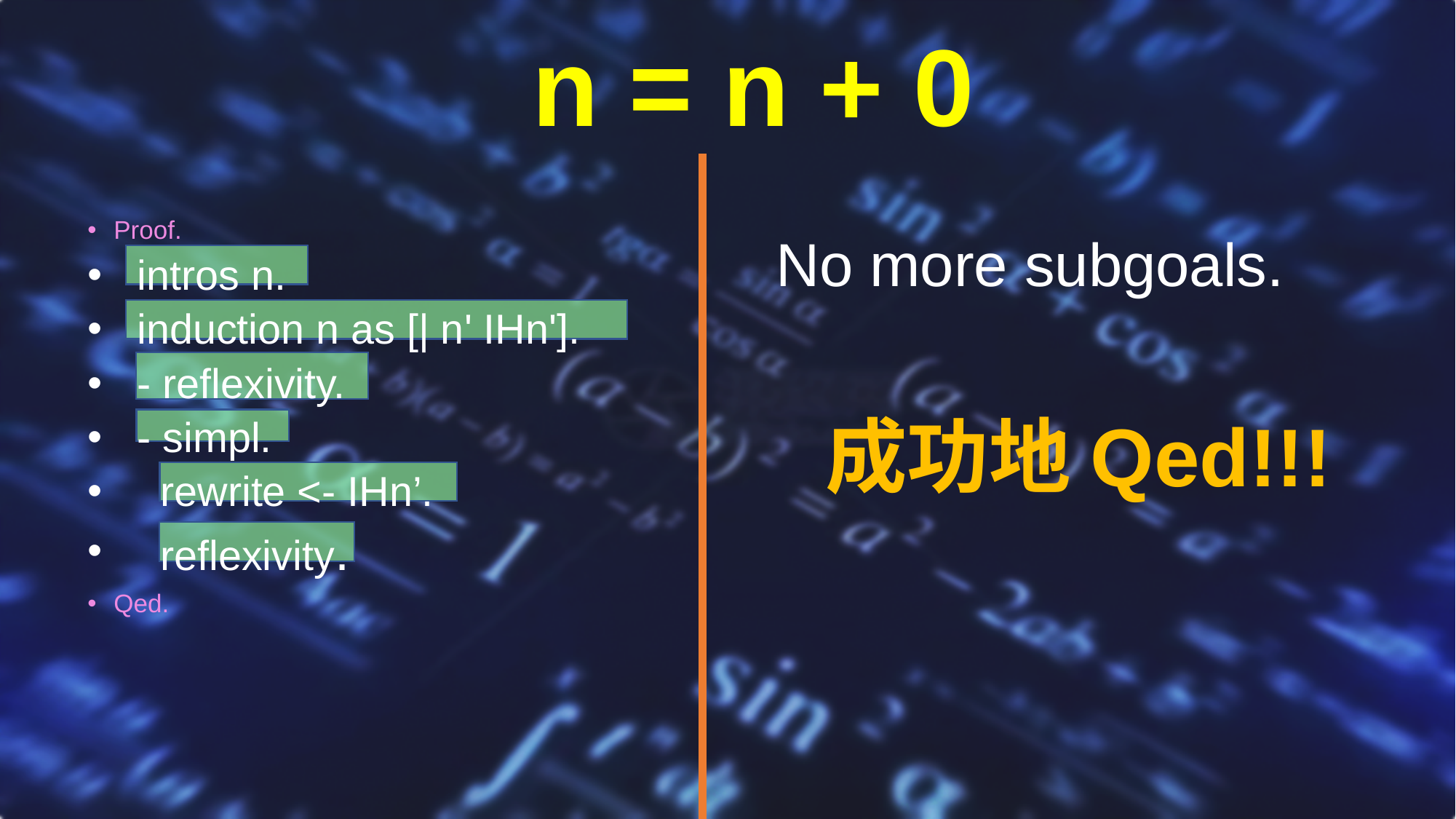

# n = n + 0
Proof.
  intros n.
  induction n as [| n' IHn'].
  - reflexivity.
  - simpl.
    rewrite <- IHn’.
    reflexivity.
Qed.
No more subgoals.

成功地Qed!!!